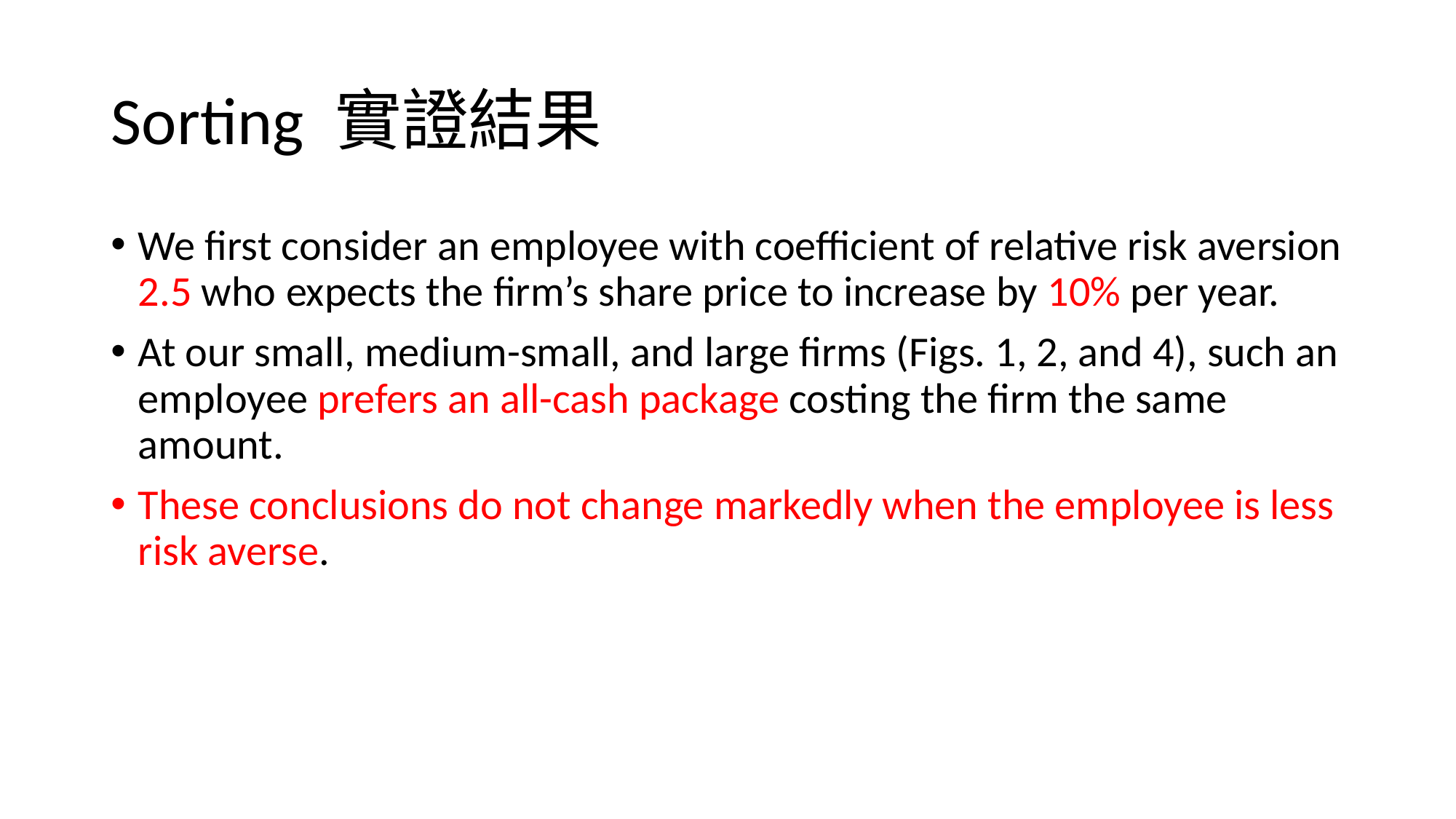

# Sorting 實證結果
We first consider an employee with coefficient of relative risk aversion 2.5 who expects the firm’s share price to increase by 10% per year.
At our small, medium-small, and large firms (Figs. 1, 2, and 4), such an employee prefers an all-cash package costing the firm the same amount.
These conclusions do not change markedly when the employee is less risk averse.